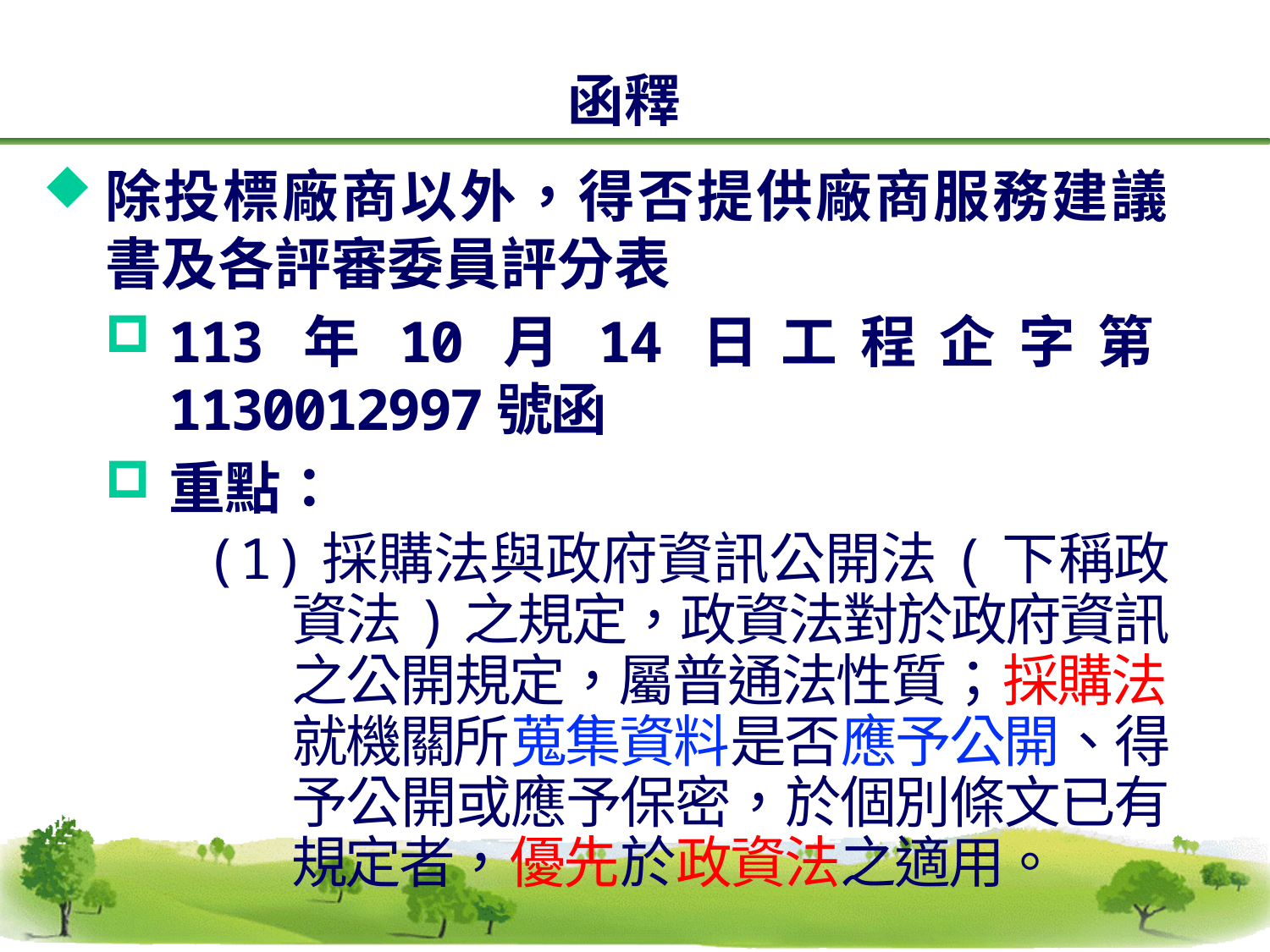

函釋
除投標廠商以外，得否提供廠商服務建議書及各評審委員評分表
113年10月14日工程企字第1130012997號函
重點：
(1)採購法與政府資訊公開法(下稱政資法)之規定，政資法對於政府資訊之公開規定，屬普通法性質；採購法就機關所蒐集資料是否應予公開、得予公開或應予保密，於個別條文已有規定者，優先於政資法之適用。